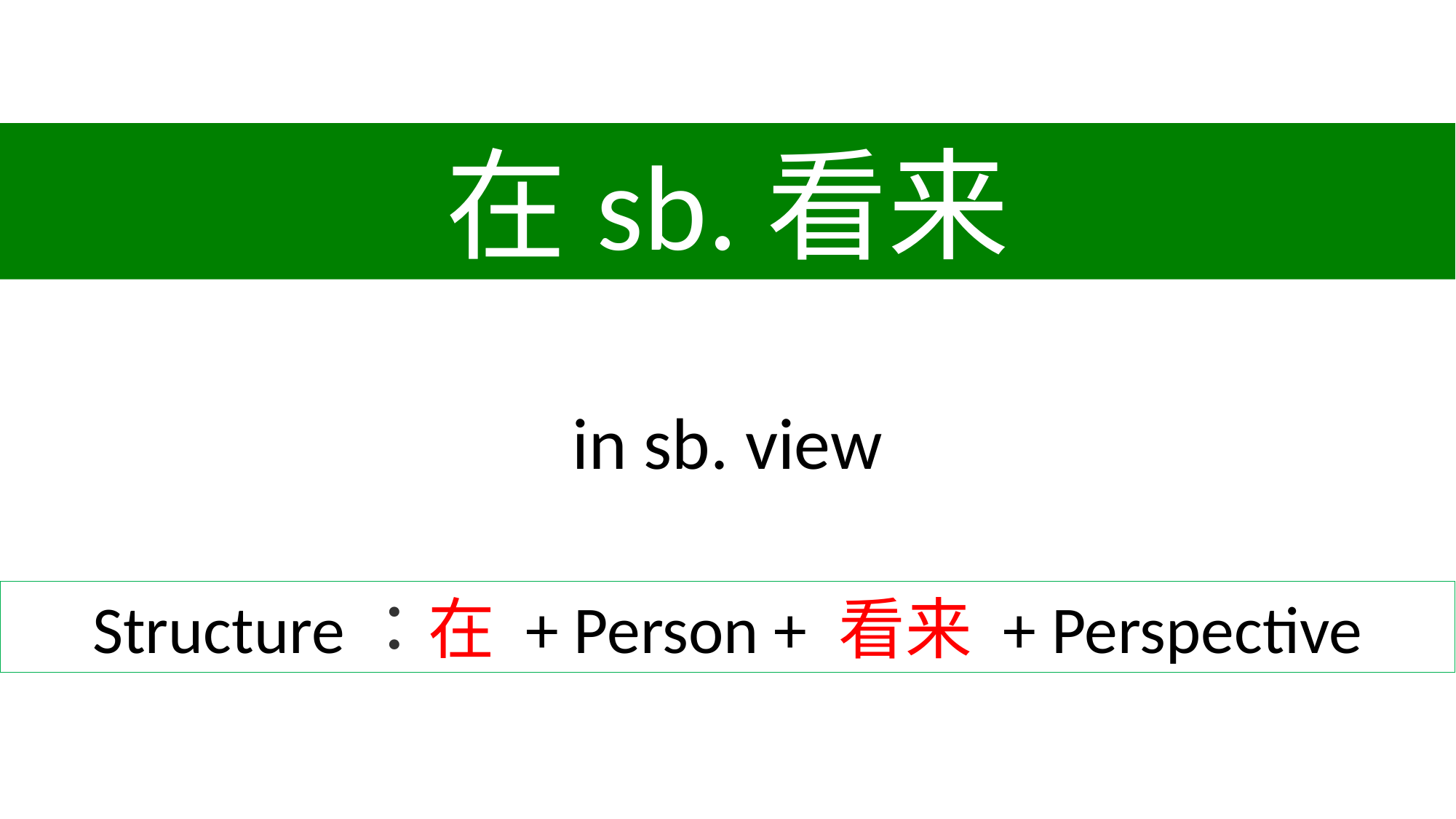

在sb.看来
in sb. view
Structure：在 + Person + 看来 + Perspective